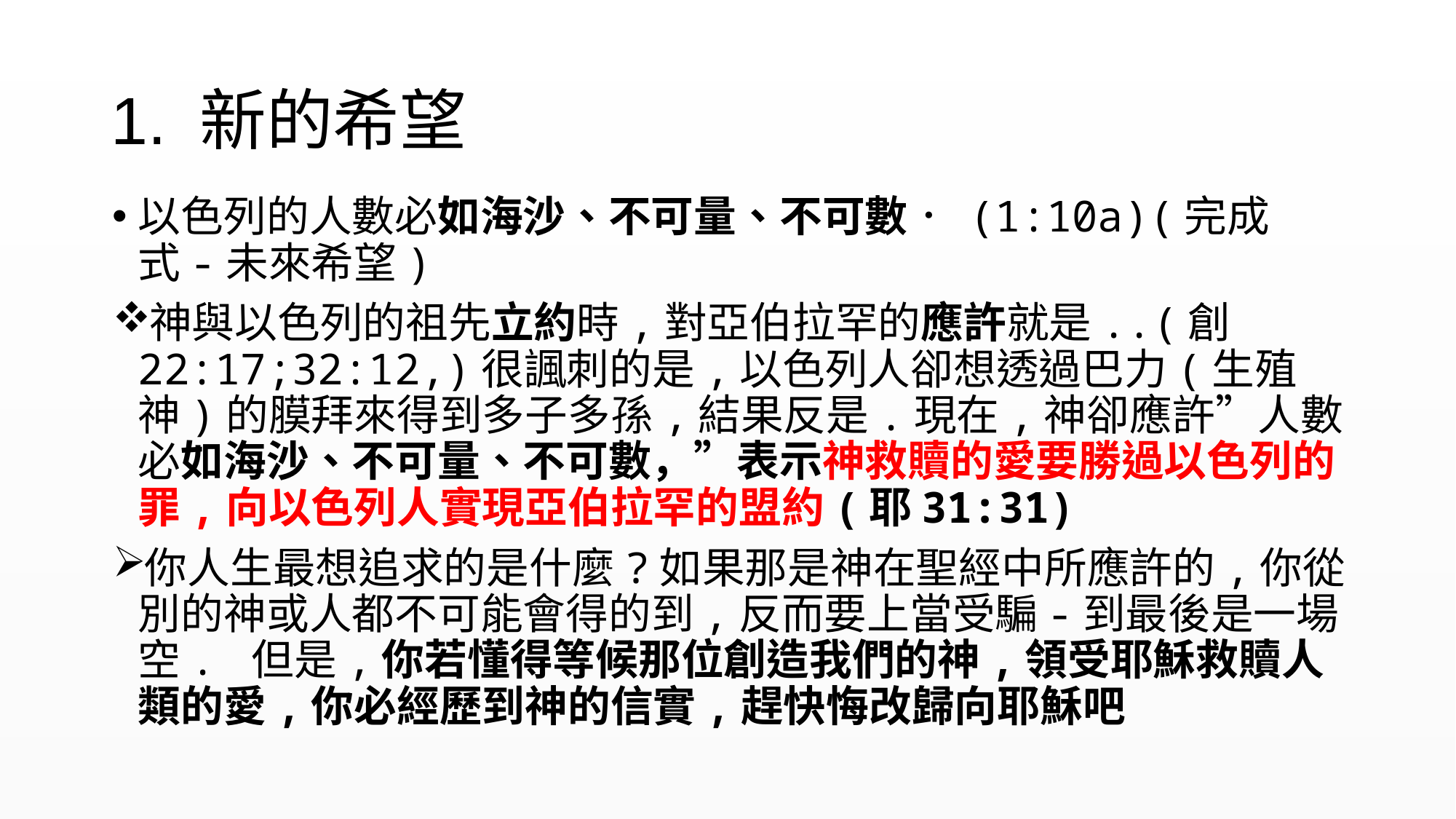

# 新的希望
以色列的人數必如海沙、不可量、不可數． (1:10a)(完成式-未來希望)
神與以色列的祖先立約時,對亞伯拉罕的應許就是..(創22:17;32:12,)很諷刺的是,以色列人卻想透過巴力(生殖神)的膜拜來得到多子多孫,結果反是.現在,神卻應許”人數必如海沙、不可量、不可數，”表示神救贖的愛要勝過以色列的罪,向以色列人實現亞伯拉罕的盟約(耶31:31)
你人生最想追求的是什麼?如果那是神在聖經中所應許的,你從別的神或人都不可能會得的到,反而要上當受騙-到最後是一場空. 但是,你若懂得等候那位創造我們的神,領受耶穌救贖人類的愛,你必經歷到神的信實,趕快悔改歸向耶穌吧